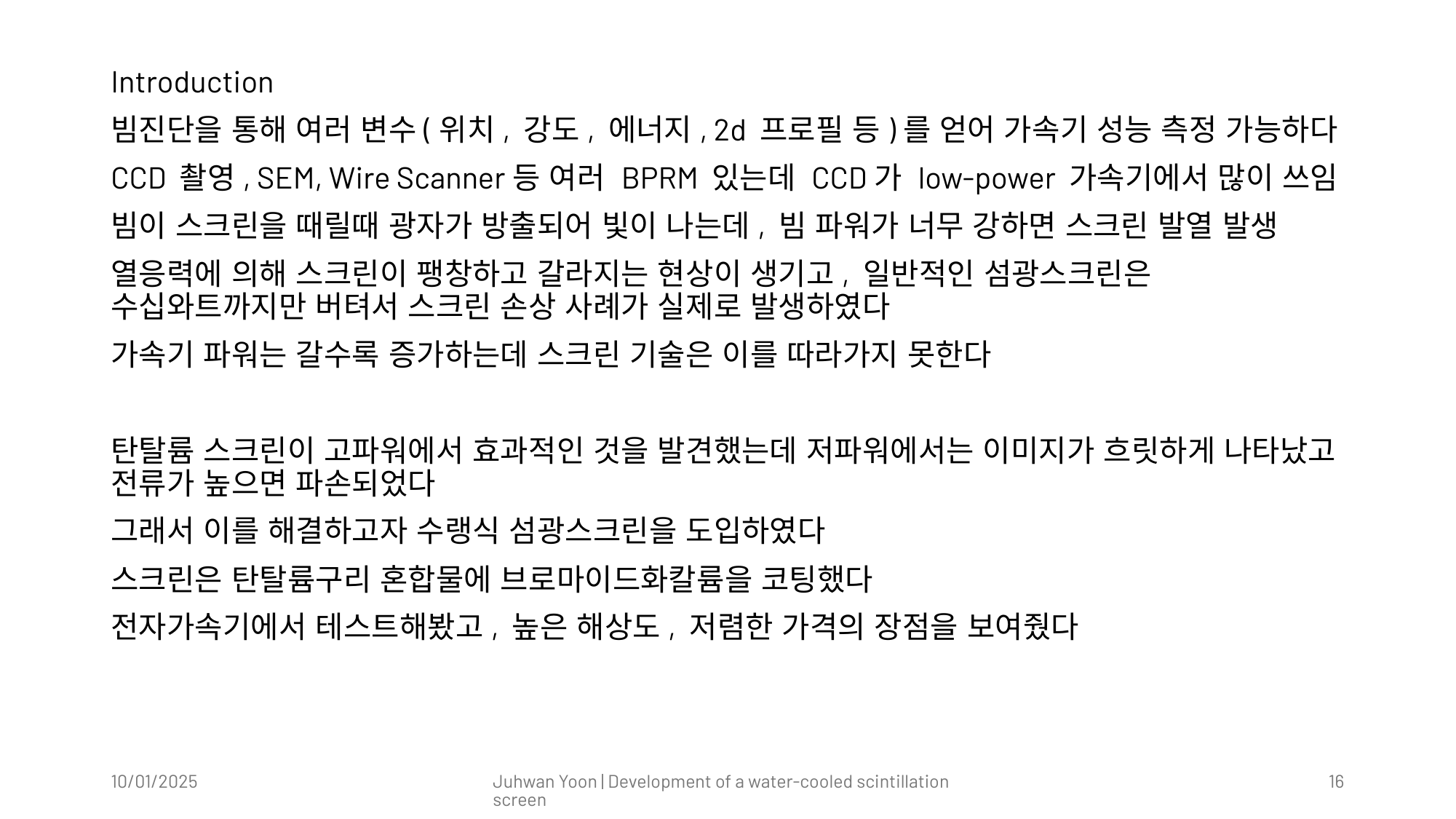

Introduction
빔진단을 통해 여러 변수(위치, 강도, 에너지, 2d 프로필 등)를 얻어 가속기 성능 측정 가능하다
CCD 촬영, SEM, Wire Scanner등 여러 BPRM 있는데 CCD가 low-power 가속기에서 많이 쓰임
빔이 스크린을 때릴때 광자가 방출되어 빛이 나는데, 빔 파워가 너무 강하면 스크린 발열 발생
열응력에 의해 스크린이 팽창하고 갈라지는 현상이 생기고, 일반적인 섬광스크린은 수십와트까지만 버텨서 스크린 손상 사례가 실제로 발생하였다
가속기 파워는 갈수록 증가하는데 스크린 기술은 이를 따라가지 못한다

탄탈륨 스크린이 고파워에서 효과적인 것을 발견했는데 저파워에서는 이미지가 흐릿하게 나타났고 전류가 높으면 파손되었다
그래서 이를 해결하고자 수랭식 섬광스크린을 도입하였다
스크린은 탄탈륨구리 혼합물에 브로마이드화칼륨을 코팅했다
전자가속기에서 테스트해봤고, 높은 해상도, 저렴한 가격의 장점을 보여줬다
10/01/2025
Juhwan Yoon | Development of a water-cooled scintillation screen
16